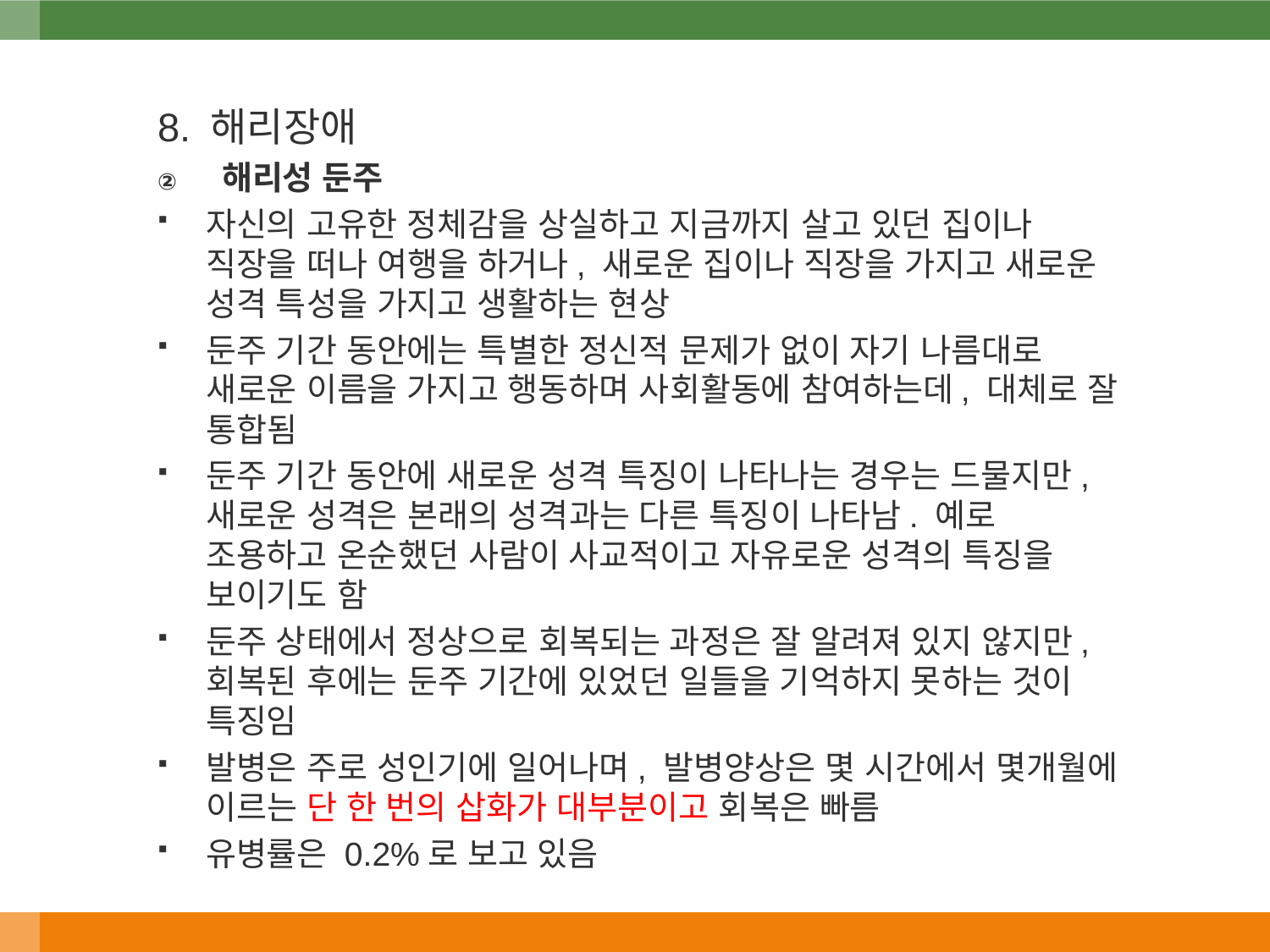

8. 해리장애
해리성 둔주
자신의 고유한 정체감을 상실하고 지금까지 살고 있던 집이나 직장을 떠나 여행을 하거나, 새로운 집이나 직장을 가지고 새로운 성격 특성을 가지고 생활하는 현상
둔주 기간 동안에는 특별한 정신적 문제가 없이 자기 나름대로 새로운 이름을 가지고 행동하며 사회활동에 참여하는데, 대체로 잘 통합됨
둔주 기간 동안에 새로운 성격 특징이 나타나는 경우는 드물지만, 새로운 성격은 본래의 성격과는 다른 특징이 나타남. 예로 조용하고 온순했던 사람이 사교적이고 자유로운 성격의 특징을 보이기도 함
둔주 상태에서 정상으로 회복되는 과정은 잘 알려져 있지 않지만, 회복된 후에는 둔주 기간에 있었던 일들을 기억하지 못하는 것이 특징임
발병은 주로 성인기에 일어나며, 발병양상은 몇 시간에서 몇개월에 이르는 단 한 번의 삽화가 대부분이고 회복은 빠름
유병률은 0.2%로 보고 있음